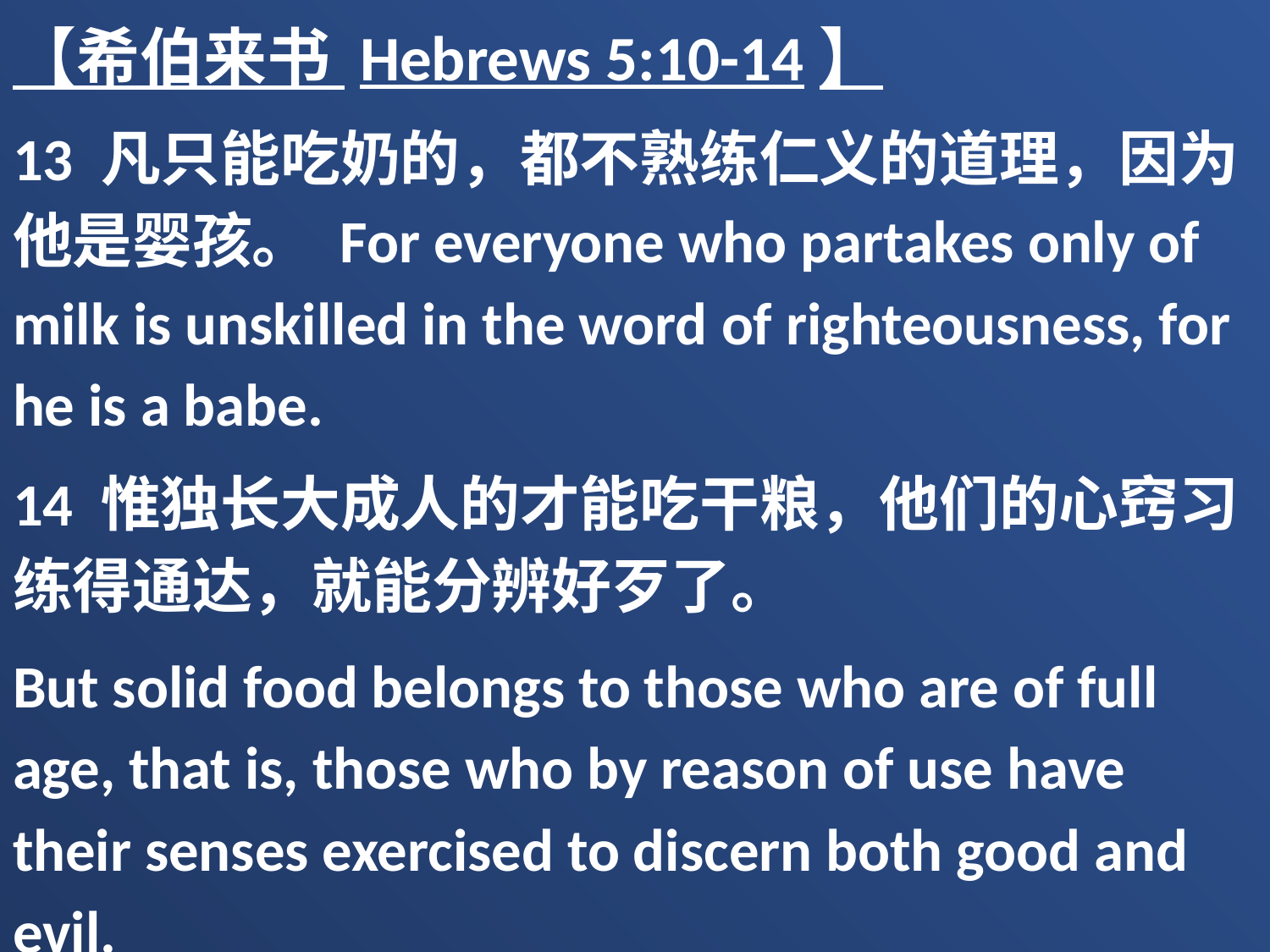

【希伯来书 Hebrews 5:10-14】
13 凡只能吃奶的，都不熟练仁义的道理，因为他是婴孩。 For everyone who partakes only of milk is unskilled in the word of righteousness, for he is a babe.
14 惟独长大成人的才能吃干粮，他们的心窍习练得通达，就能分辨好歹了。
But solid food belongs to those who are of full age, that is, those who by reason of use have their senses exercised to discern both good and evil.